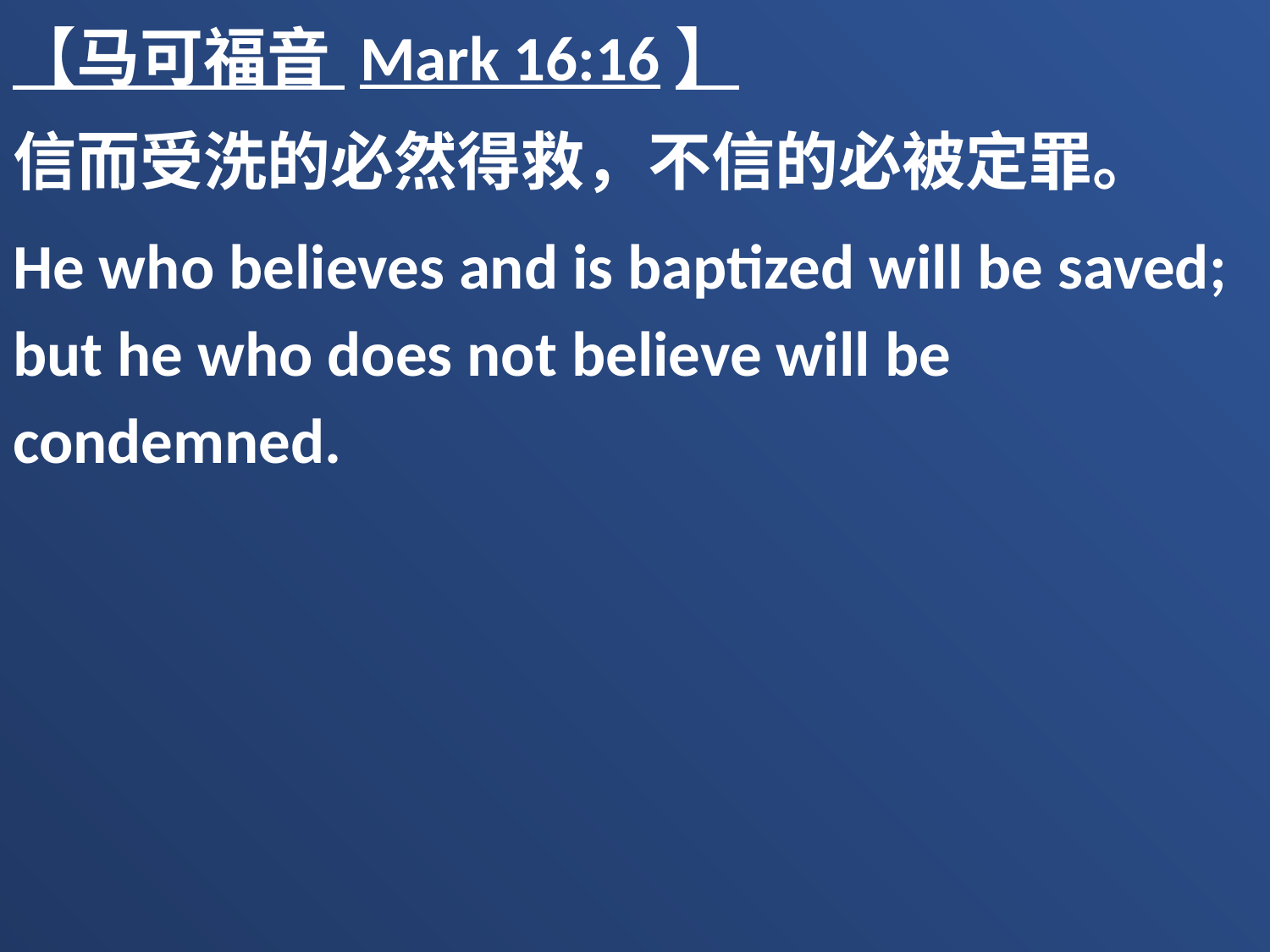

【马可福音 Mark 16:16】
信而受洗的必然得救，不信的必被定罪。
He who believes and is baptized will be saved; but he who does not believe will be condemned.